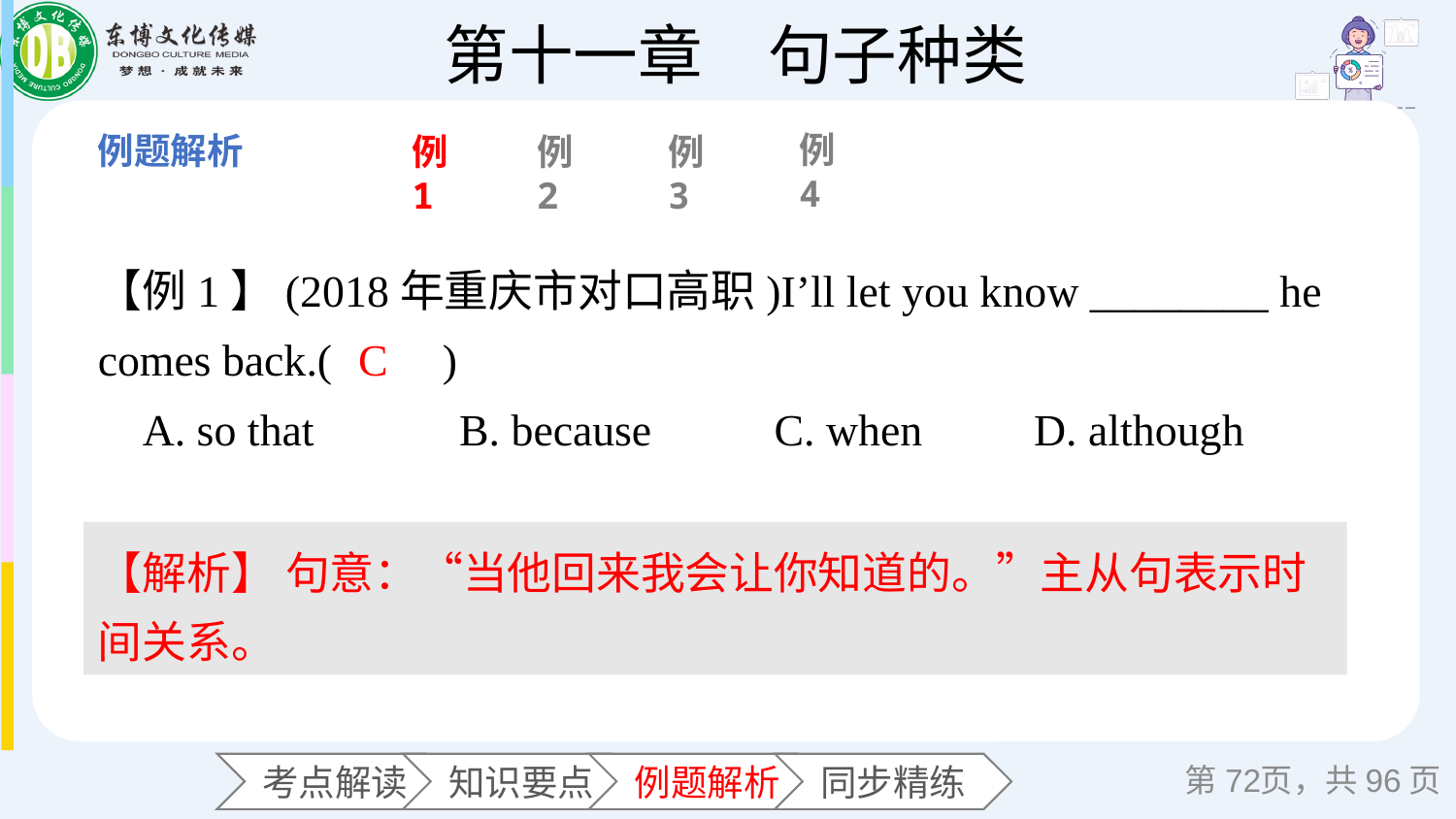

例4
例1
例2
例3
【例1】(2018年重庆市对口高职)I’ll let you know ________ he comes back.(　　)
    A. so that             B. because           C. when          D. although

C
【解析】 句意：“当他回来我会让你知道的。”主从句表示时间关系。
第72页，共96页